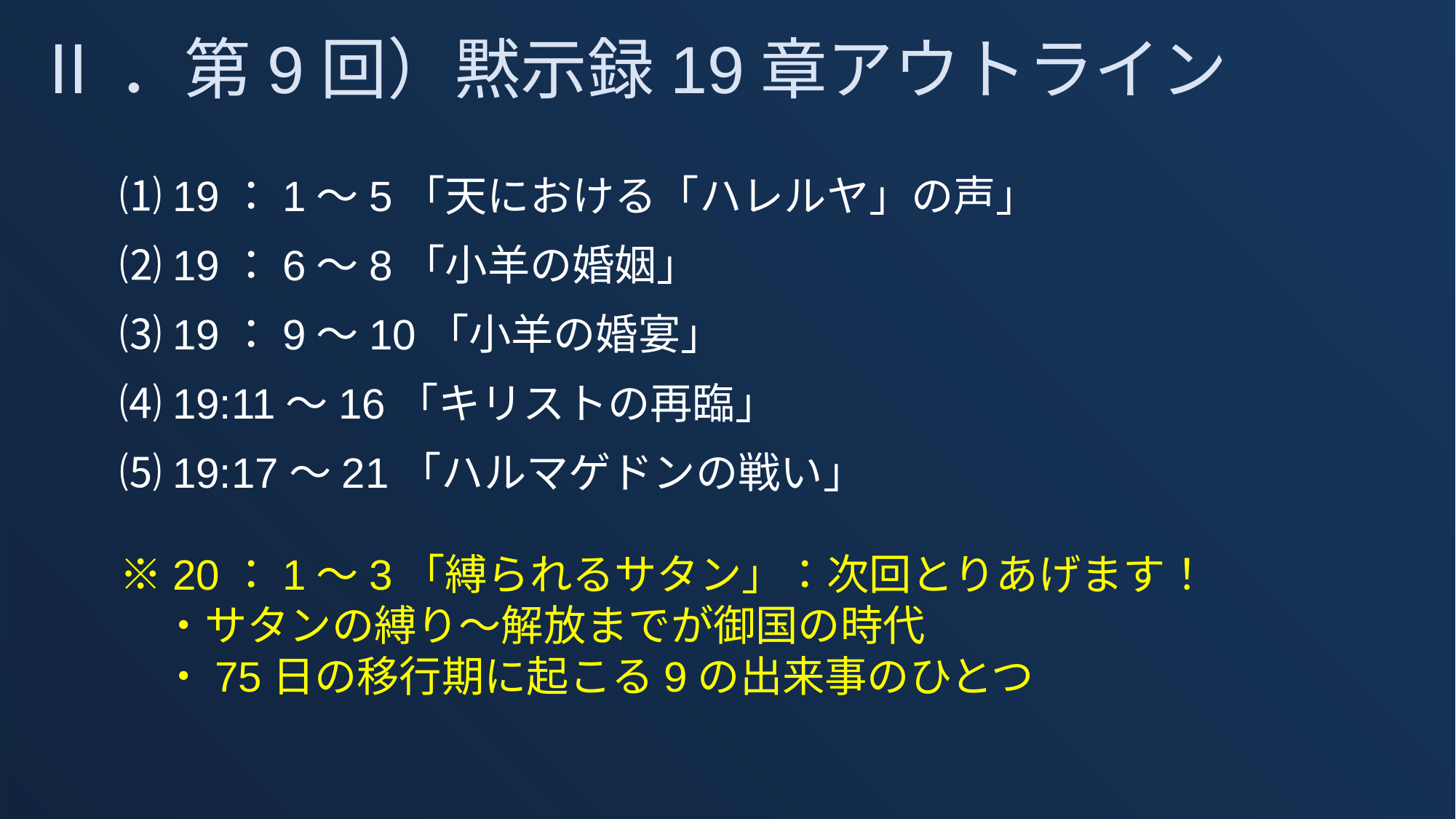

Ⅱ．第9回）黙示録19章アウトライン

　　⑴19：1～5「天における「ハレルヤ」の声」

　　⑵19：6～8「小羊の婚姻」

　　⑶19：9～10「小羊の婚宴」

　　⑷19:11～16「キリストの再臨」

　　⑸19:17～21「ハルマゲドンの戦い」

　　※20：1～3「縛られるサタン」：次回とりあげます！
　　　・サタンの縛り～解放までが御国の時代
　　　・75日の移行期に起こる9の出来事のひとつ